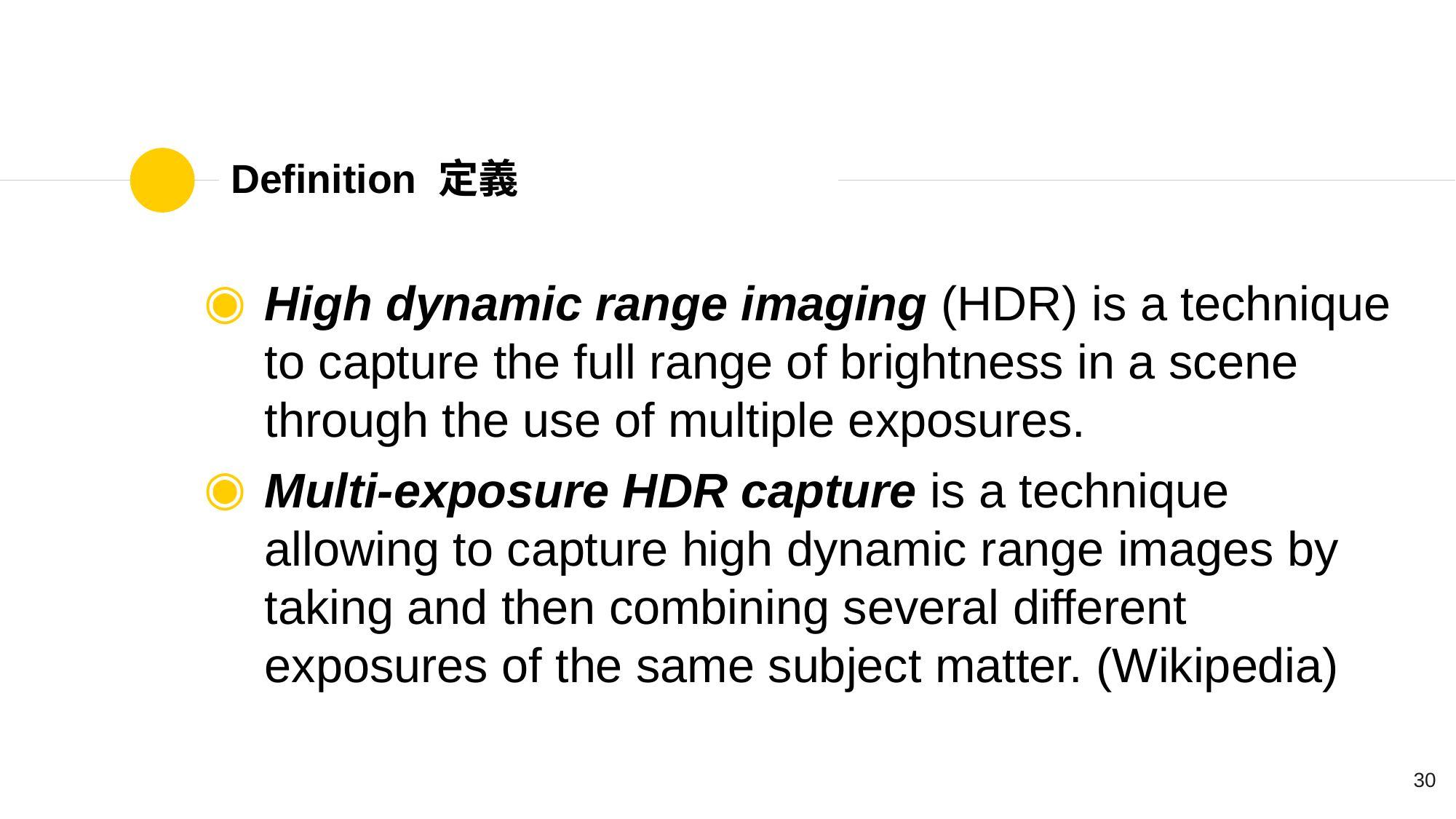

# Definition 定義
High dynamic range imaging (HDR) is a technique to capture the full range of brightness in a scene through the use of multiple exposures.
Multi-exposure HDR capture is a technique allowing to capture high dynamic range images by taking and then combining several different exposures of the same subject matter. (Wikipedia)
30